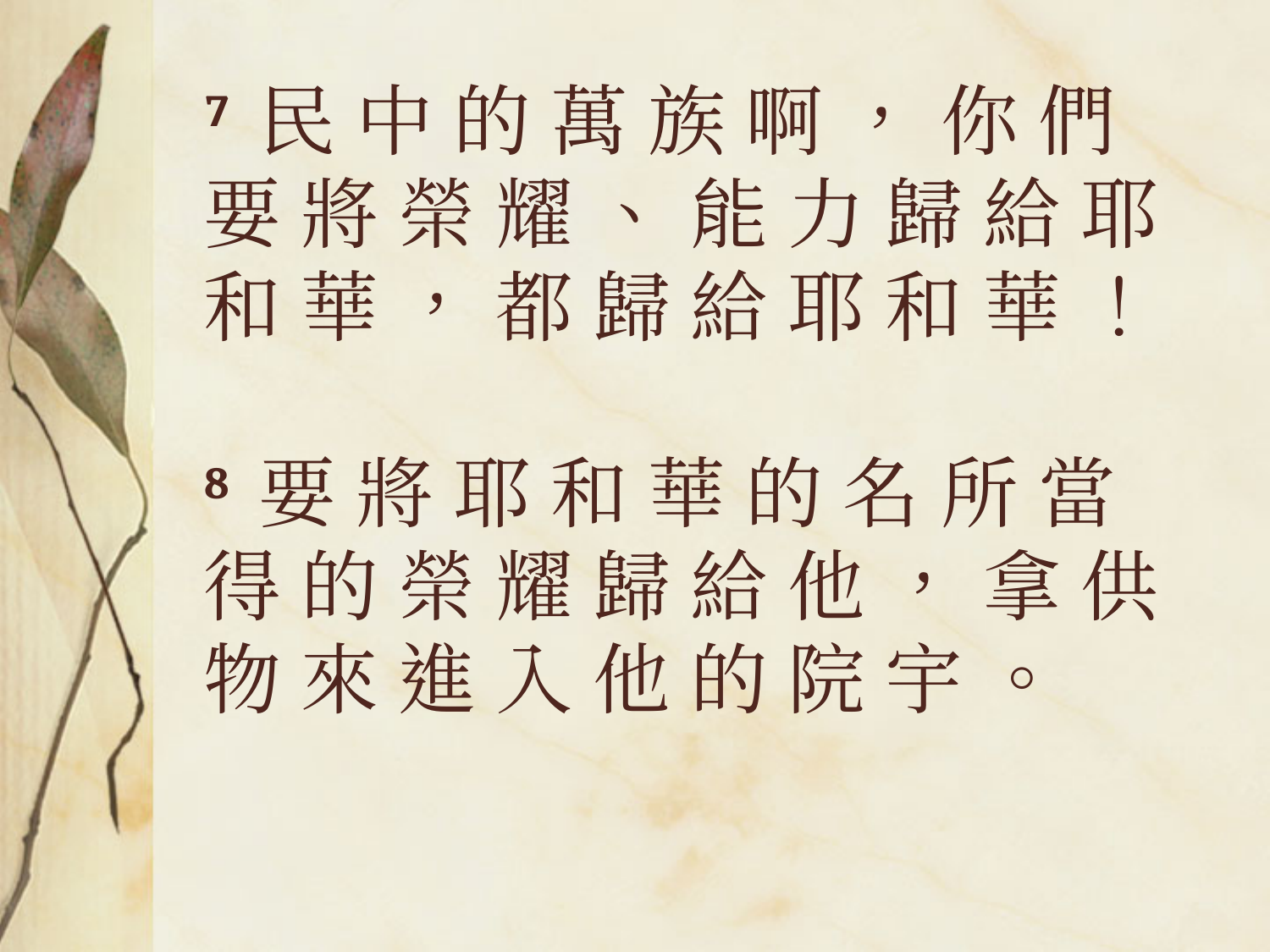

# 7 民 中 的 萬 族 啊 ， 你 們 要 將 榮 耀 、 能 力 歸 給 耶 和 華 ， 都 歸 給 耶 和 華 ！ 8 要 將 耶 和 華 的 名 所 當 得 的 榮 耀 歸 給 他 ， 拿 供 物 來 進 入 他 的 院 宇 。